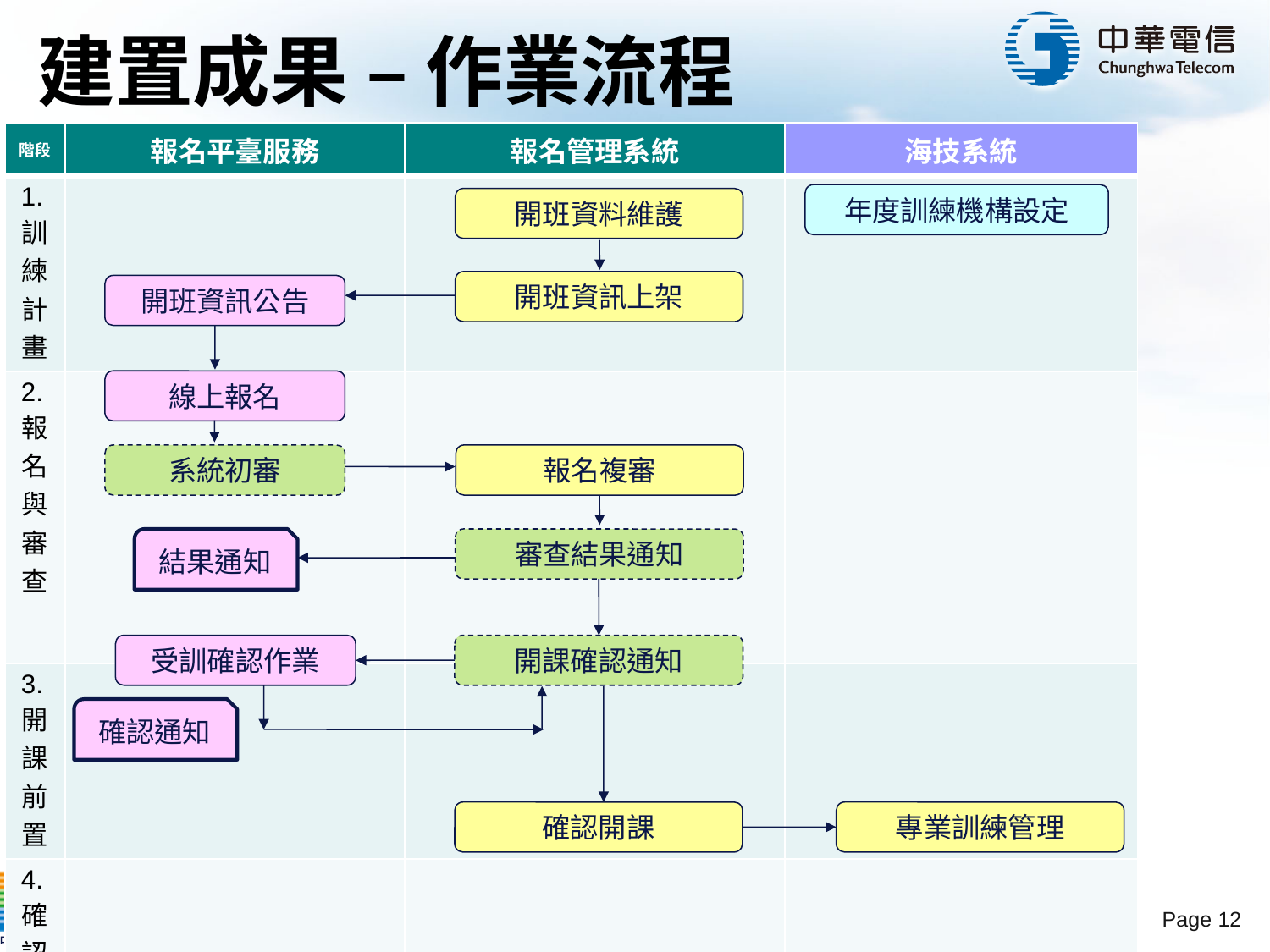

# 建置成果 – 作業流程
| 階段 | 報名平臺服務 | 報名管理系統 | 海技系統 |
| --- | --- | --- | --- |
| 1.訓練計畫 |  |  |  |
| 2.報名與審查 |  |  |  |
| 3.開課前置 |  |  |  |
| 4.確認 開課 |  |  |  |
年度訓練機構設定
開班資料維護

開班資訊上架
開班資訊公告

線上報名

報名複審
系統初審

結果通知
審查結果通知

受訓確認作業
開課確認通知

確認通知

確認開課
專業訓練管理